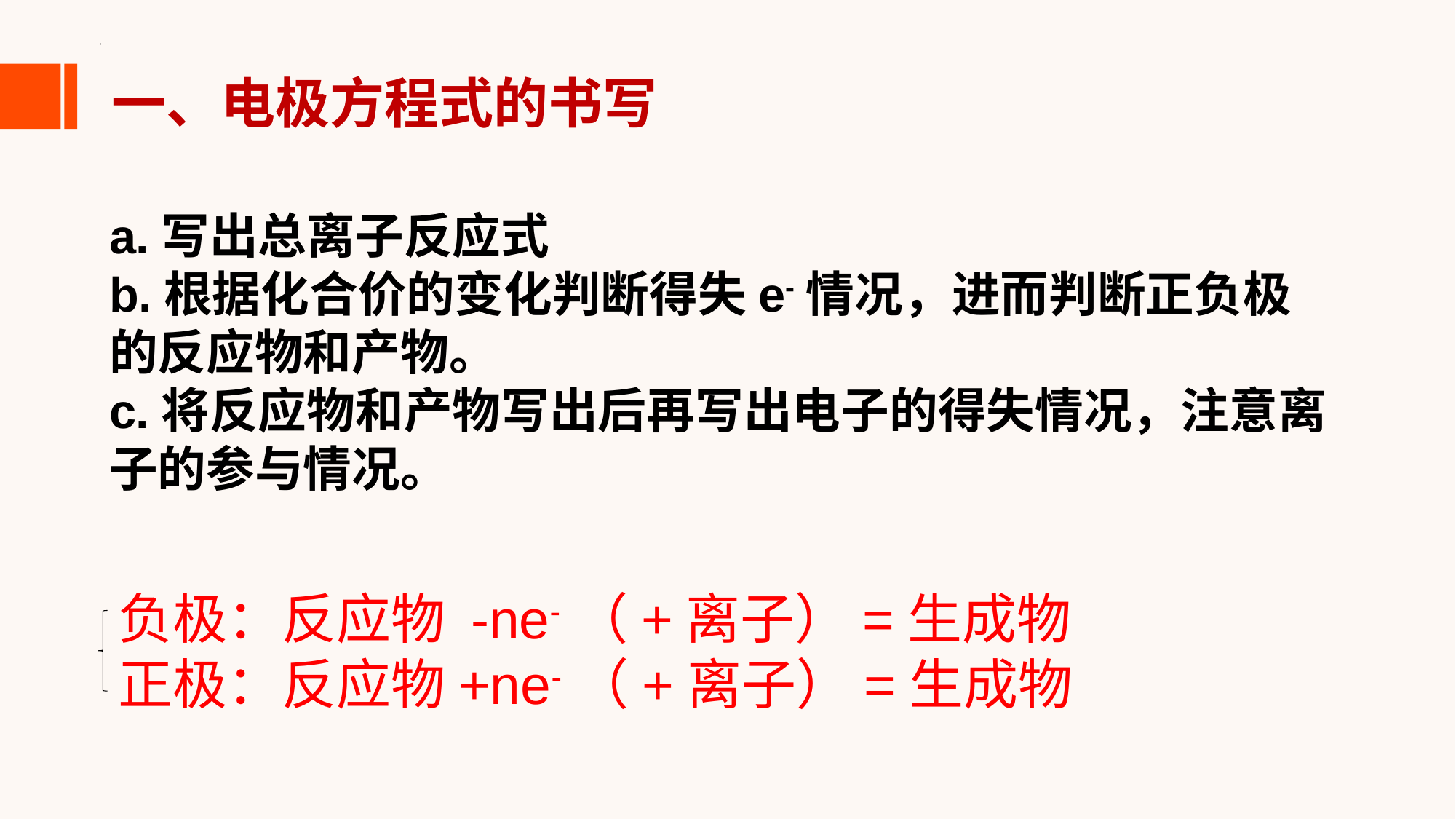

一、电极方程式的书写
a.写出总离子反应式
b.根据化合价的变化判断得失e-情况，进而判断正负极的反应物和产物。
c.将反应物和产物写出后再写出电子的得失情况，注意离子的参与情况。
负极：反应物 -ne-（+离子）=生成物
正极：反应物+ne-（+离子）=生成物